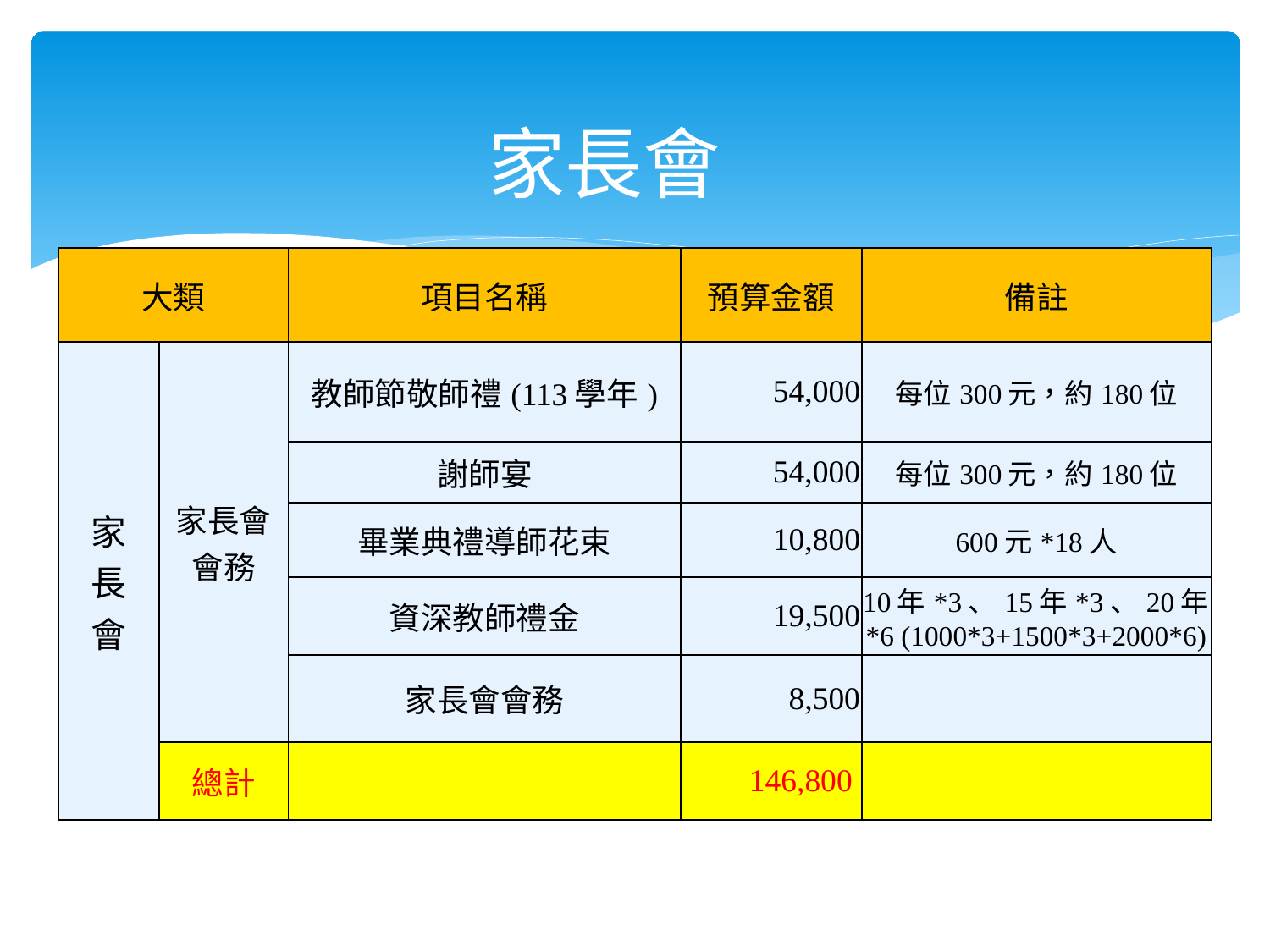

# 家長會
| 大類 |  | 項目名稱 | 預算金額 | 備註 |
| --- | --- | --- | --- | --- |
| 家 長 會 | 家長會 會務 | 教師節敬師禮(113學年) | 54,000 | 每位300元，約180位 |
|  |  | 謝師宴 | 54,000 | 每位300元，約180位 |
|  |  | 畢業典禮導師花束 | 10,800 | 600元\*18人 |
|  |  | 資深教師禮金 | 19,500 | 10年\*3、15年\*3、20年\*6 (1000\*3+1500\*3+2000\*6) |
|  |  | 家長會會務 | 8,500 |  |
|  | 總計 |  | 146,800 |  |